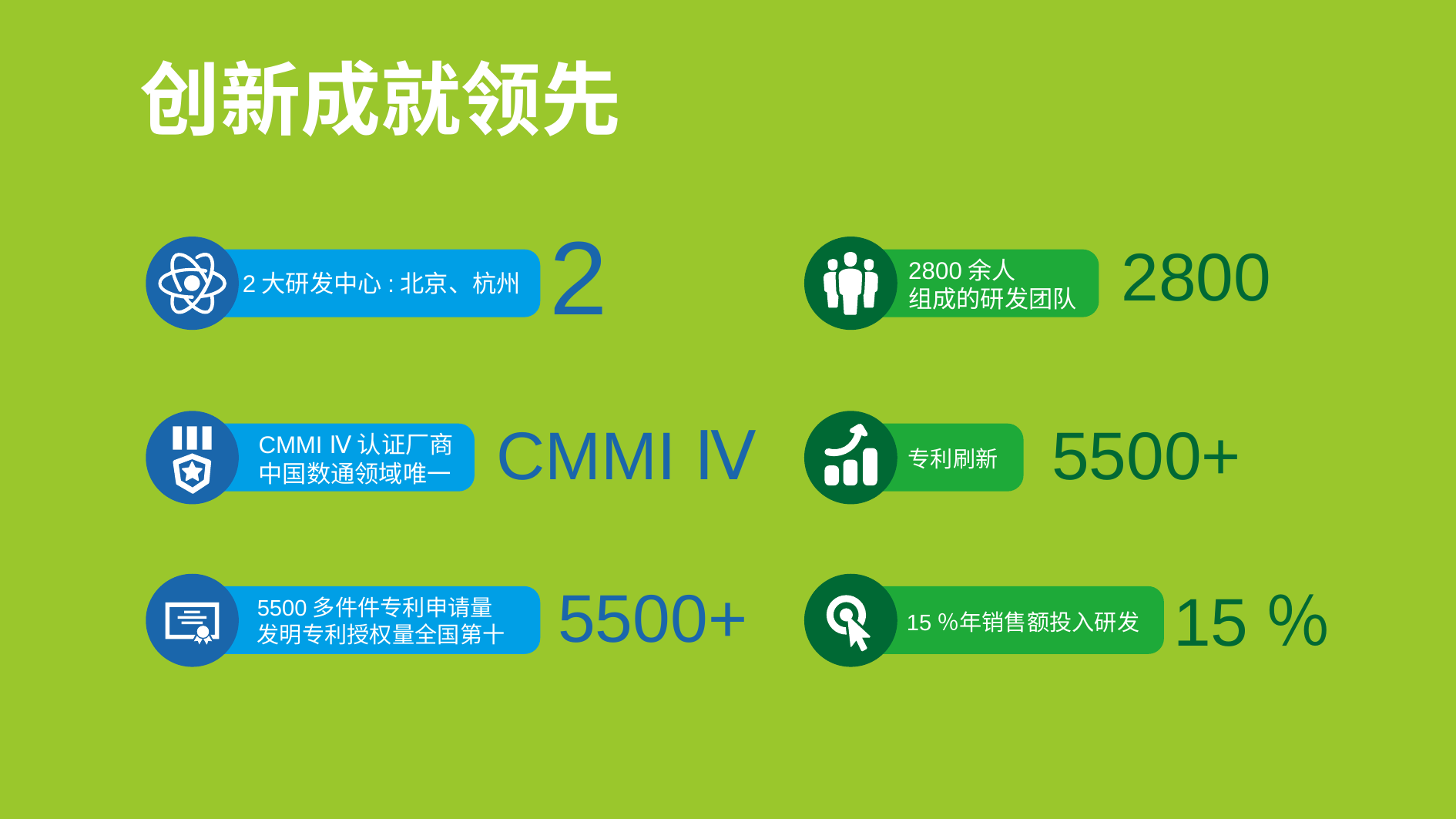

创新成就领先
2
2800

2大研发中心:北京、杭州

2800余人
组成的研发团队

CMMI Ⅳ
5500+

CMMI Ⅳ认证厂商
中国数通领域唯一

专利刷新

5500+
15％

5500多件件专利申请量
发明专利授权量全国第十

15％年销售额投入研发